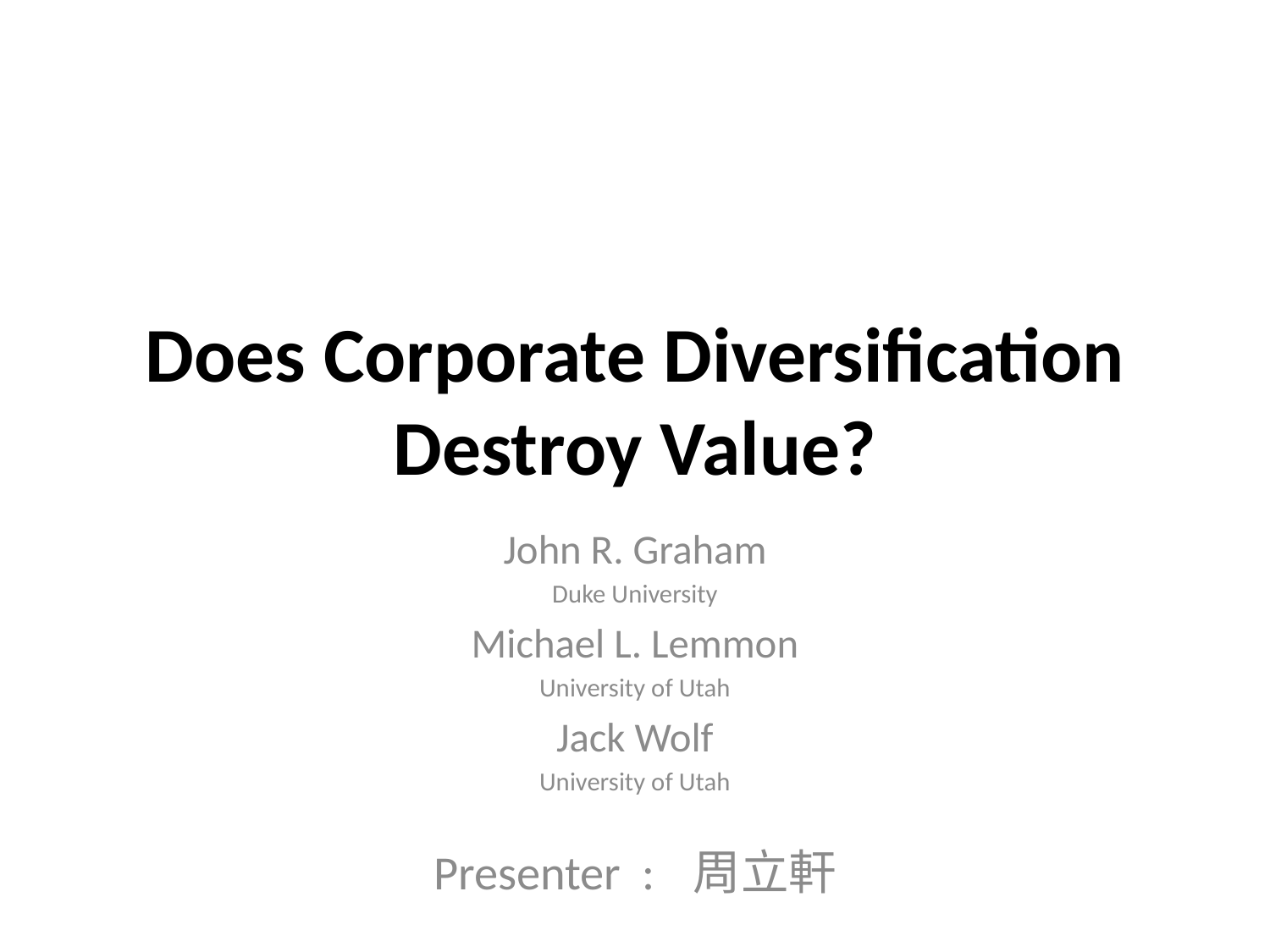

# Does Corporate Diversification Destroy Value?
John R. Graham
Duke University
Michael L. Lemmon
University of Utah
Jack Wolf
University of Utah

Presenter  :   周立軒